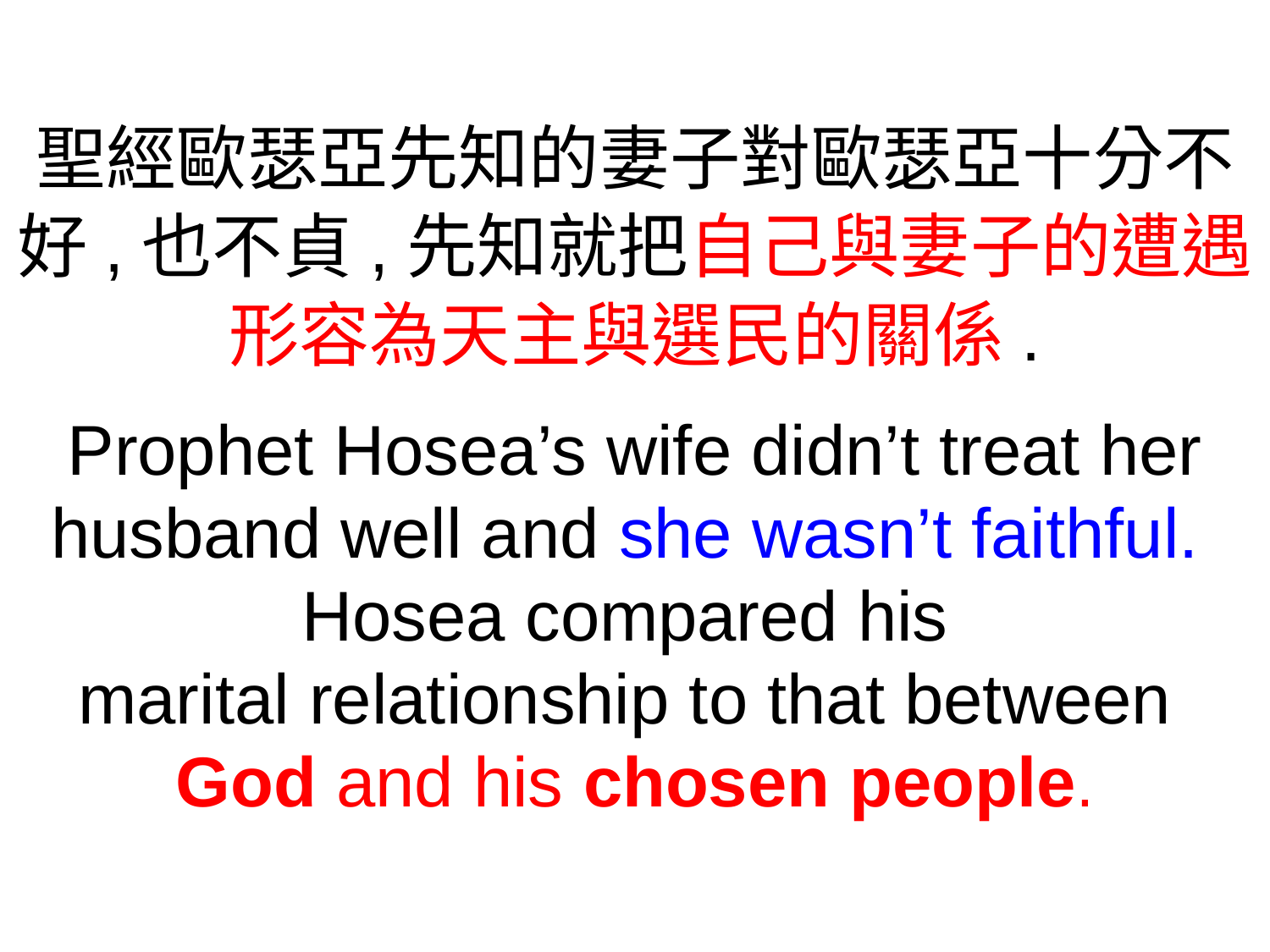

聖經歐瑟亞先知的妻子對歐瑟亞十分不好,也不貞,先知就把自己與妻子的遭遇
形容為天主與選民的關係.
Prophet Hosea’s wife didn’t treat her husband well and she wasn’t faithful.
Hosea compared his
marital relationship to that between
God and his chosen people.